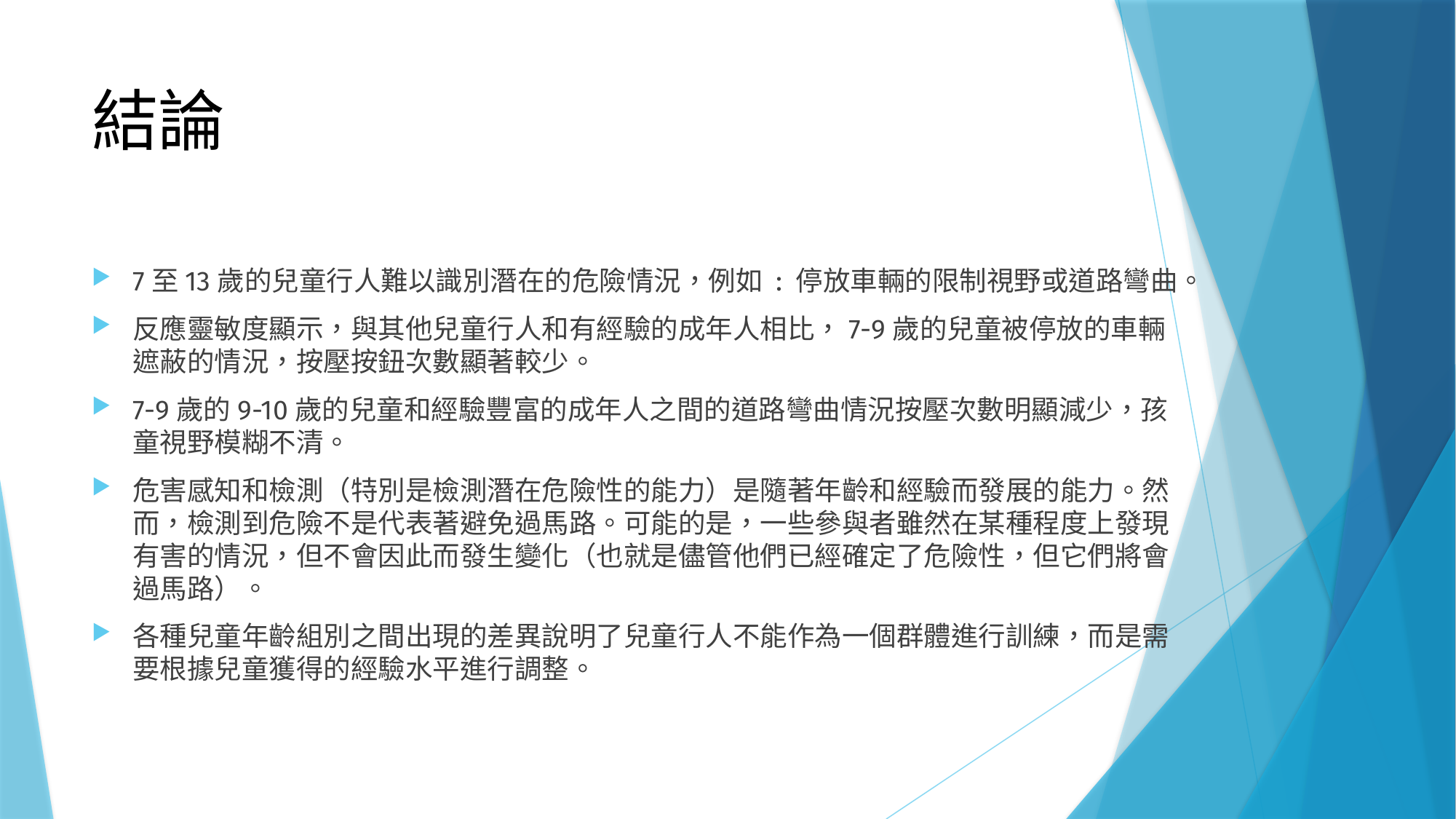

# 結論
7至13歲的兒童行人難以識別潛在的危險情況，例如 : 停放車輛的限制視野或道路彎曲。
反應靈敏度顯示，與其他兒童行人和有經驗的成年人相比，7-9歲的兒童被停放的車輛遮蔽的情況，按壓按鈕次數顯著較少。
7-9歲的9-10歲的兒童和經驗豐富的成年人之間的道路彎曲情況按壓次數明顯減少，孩童視野模糊不清。
危害感知和檢測（特別是檢測潛在危險性的能力）是隨著年齡和經驗而發展的能力。然而，檢測到危險不是代表著避免過馬路。可能的是，一些參與者雖然在某種程度上發現有害的情況，但不會因此而發生變化（也就是儘管他們已經確定了危險性，但它們將會過馬路）。
各種兒童年齡組別之間出現的差異說明了兒童行人不能作為一個群體進行訓練，而是需要根據兒童獲得的經驗水平進行調整。